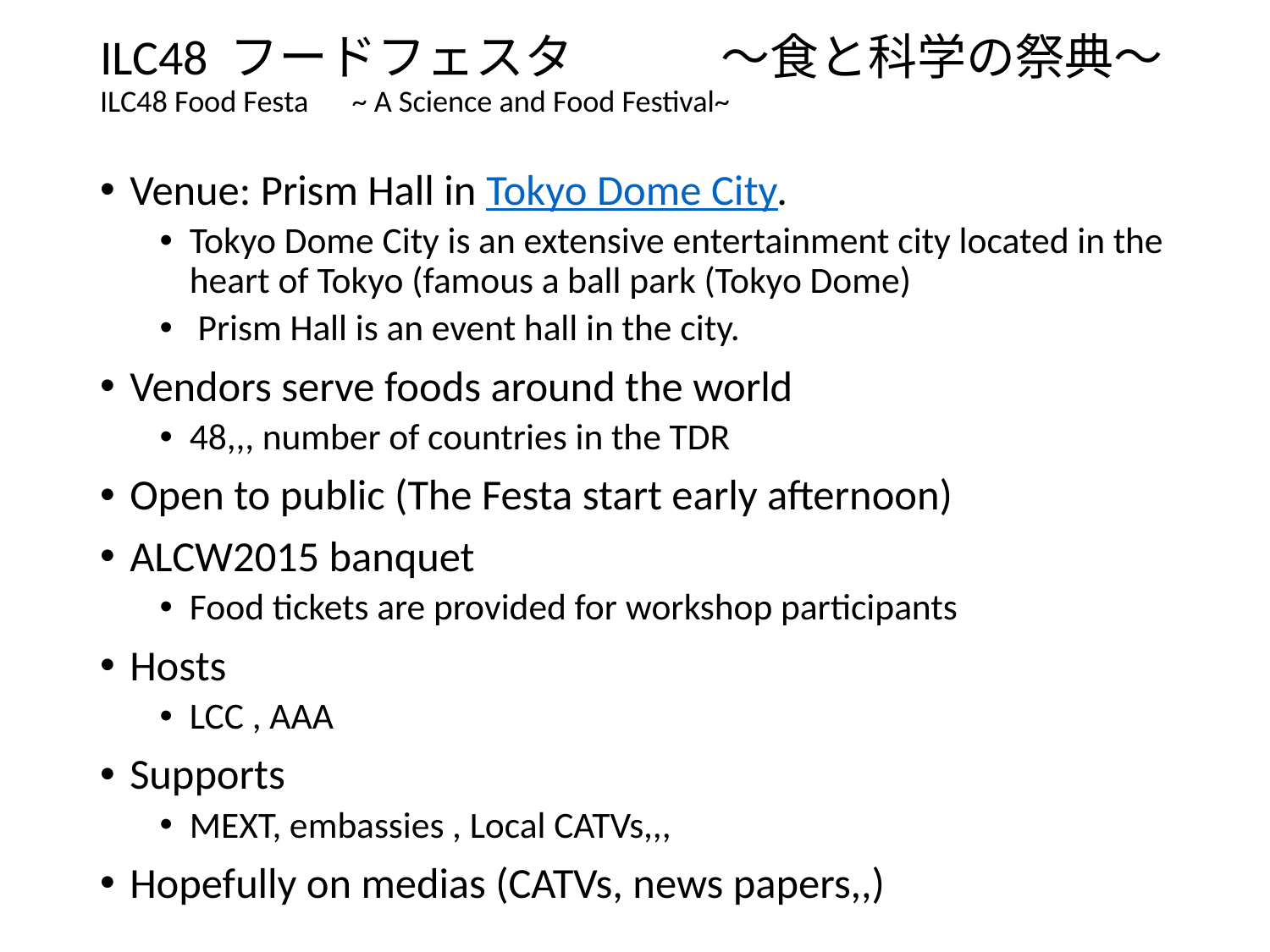

# ILC48 フードフェスタ　　　～食と科学の祭典～ ILC48 Food Festa　~ A Science and Food Festival~
Venue: Prism Hall in Tokyo Dome City.
Tokyo Dome City is an extensive entertainment city located in the heart of Tokyo (famous a ball park (Tokyo Dome)
 Prism Hall is an event hall in the city.
Vendors serve foods around the world
48,,, number of countries in the TDR
Open to public (The Festa start early afternoon)
ALCW2015 banquet
Food tickets are provided for workshop participants
Hosts
LCC , AAA
Supports
MEXT, embassies , Local CATVs,,,
Hopefully on medias (CATVs, news papers,,)